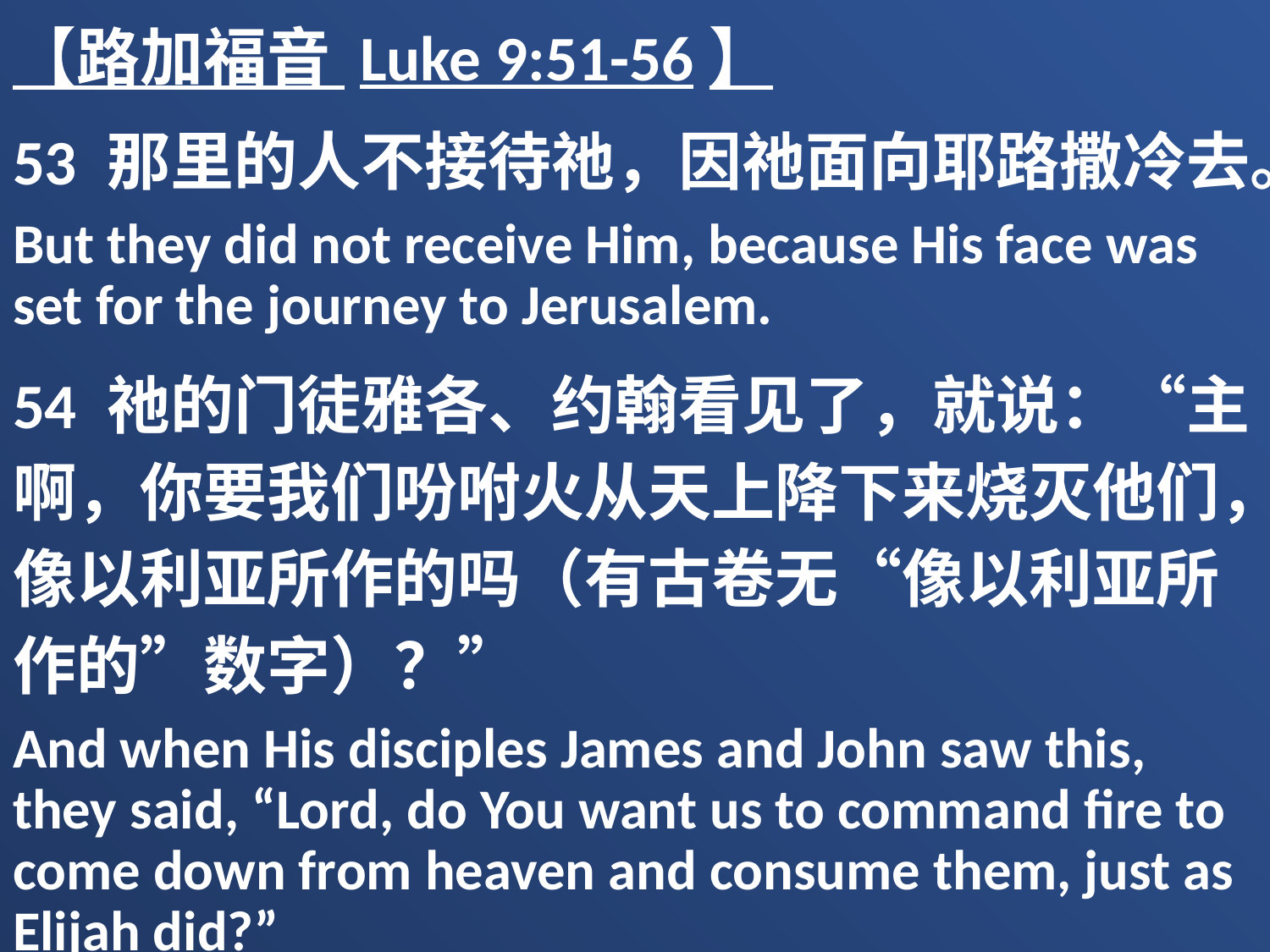

【路加福音 Luke 9:51-56】
53 那里的人不接待祂，因祂面向耶路撒冷去。
But they did not receive Him, because His face was set for the journey to Jerusalem.
54 祂的门徒雅各、约翰看见了，就说：“主啊，你要我们吩咐火从天上降下来烧灭他们，像以利亚所作的吗（有古卷无“像以利亚所作的”数字）？”
And when His disciples James and John saw this, they said, “Lord, do You want us to command fire to come down from heaven and consume them, just as Elijah did?”